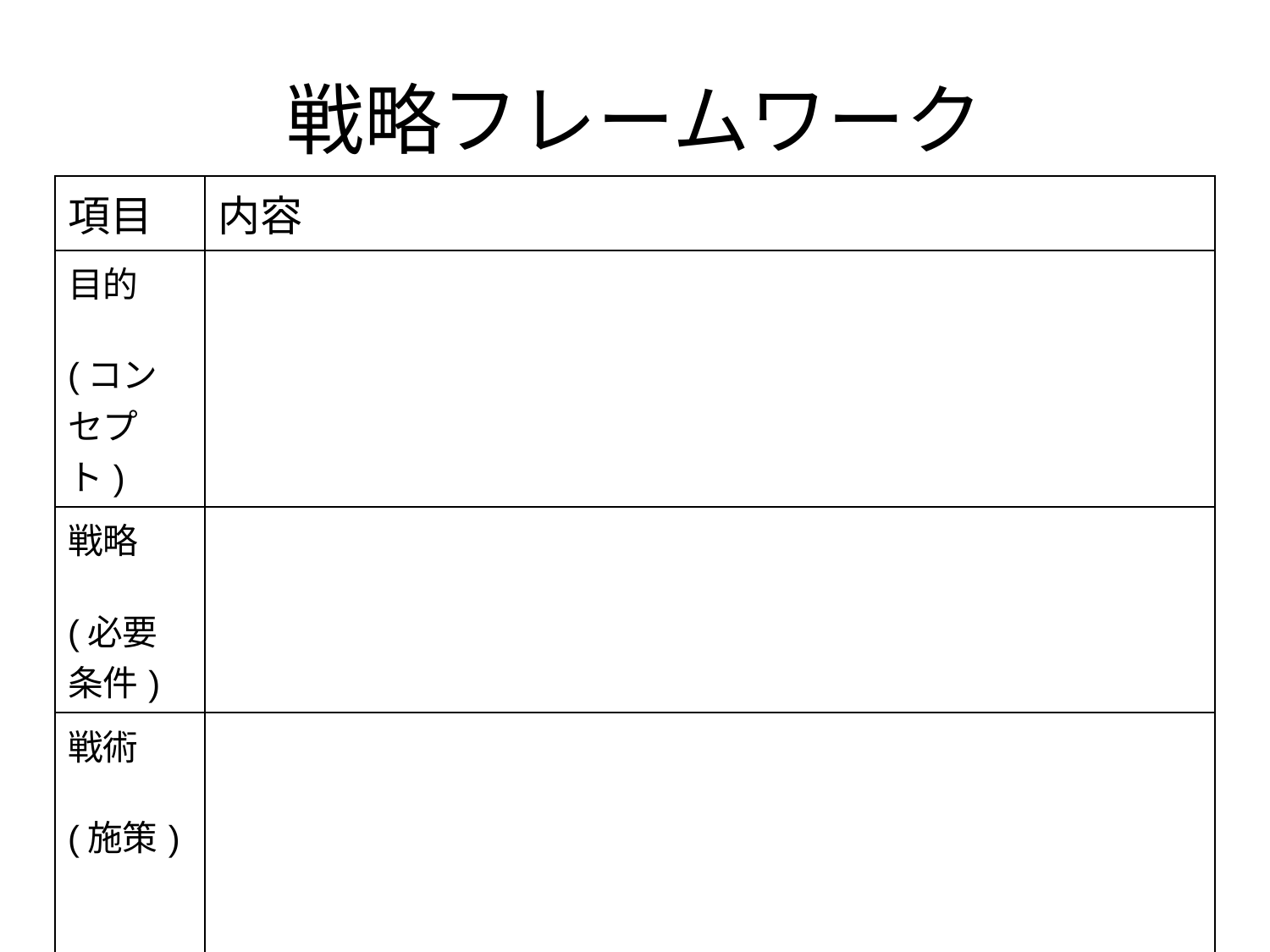

# 戦略フレームワーク
| 項目 | 内容 |
| --- | --- |
| 目的 (コンセプト) |  |
| 戦略 (必要条件) |  |
| 戦術 (施策) |  |